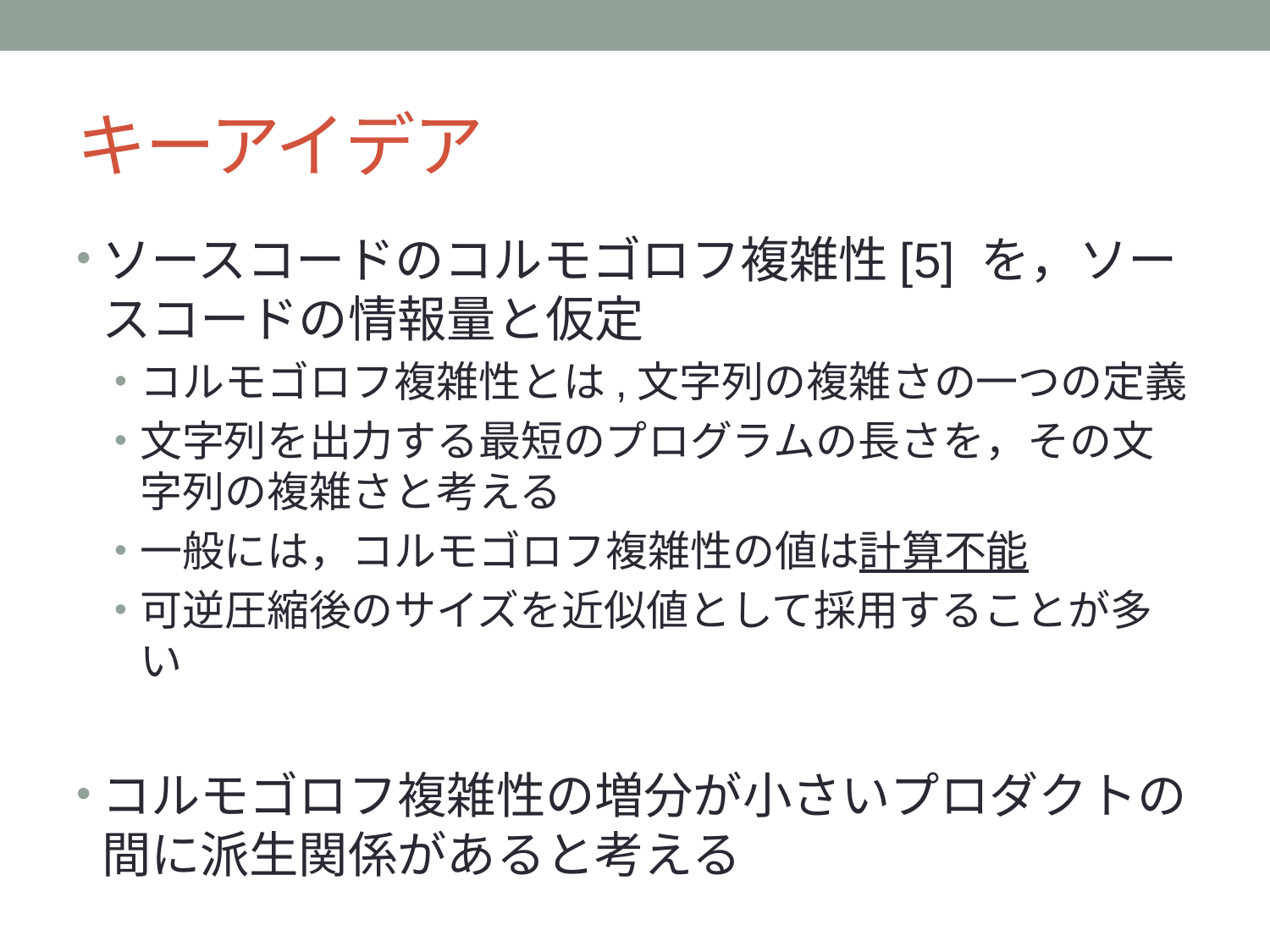

# キーアイデア
ソースコードのコルモゴロフ複雑性[5] を，ソースコードの情報量と仮定
コルモゴロフ複雑性とは,文字列の複雑さの一つの定義
文字列を出力する最短のプログラムの長さを，その文字列の複雑さと考える
一般には，コルモゴロフ複雑性の値は計算不能
可逆圧縮後のサイズを近似値として採用することが多い

コルモゴロフ複雑性の増分が小さいプロダクトの間に派生関係があると考える